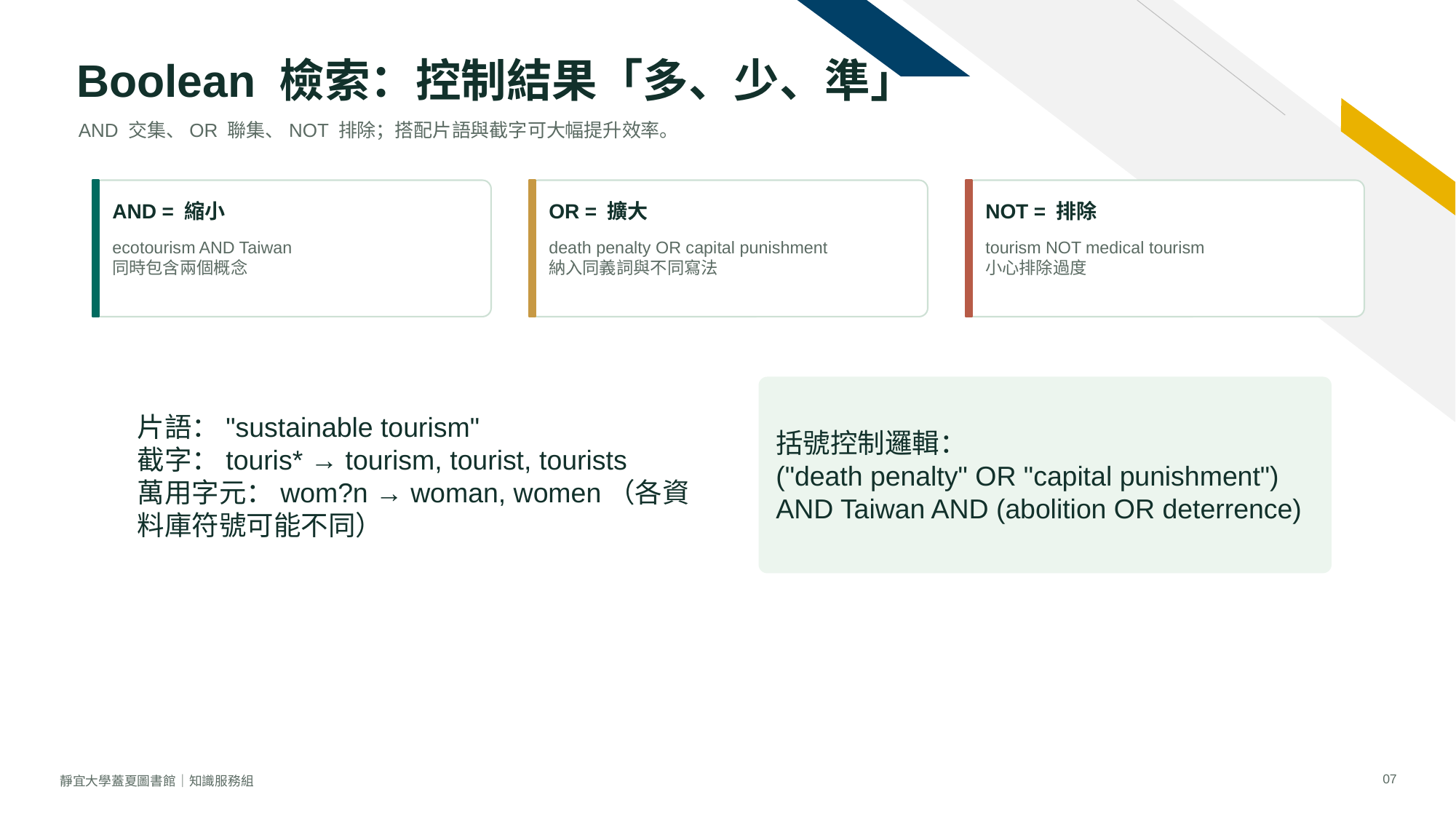

Boolean 檢索：控制結果「多、少、準」
AND 交集、OR 聯集、NOT 排除；搭配片語與截字可大幅提升效率。

AND = 縮小
OR = 擴大
NOT = 排除
ecotourism AND Taiwan
同時包含兩個概念
death penalty OR capital punishment
納入同義詞與不同寫法
tourism NOT medical tourism
小心排除過度

片語："sustainable tourism"
截字：touris* → tourism, tourist, tourists
萬用字元：wom?n → woman, women（各資料庫符號可能不同）
括號控制邏輯：
("death penalty" OR "capital punishment") AND Taiwan AND (abolition OR deterrence)
07
靜宜大學蓋夏圖書館｜知識服務組